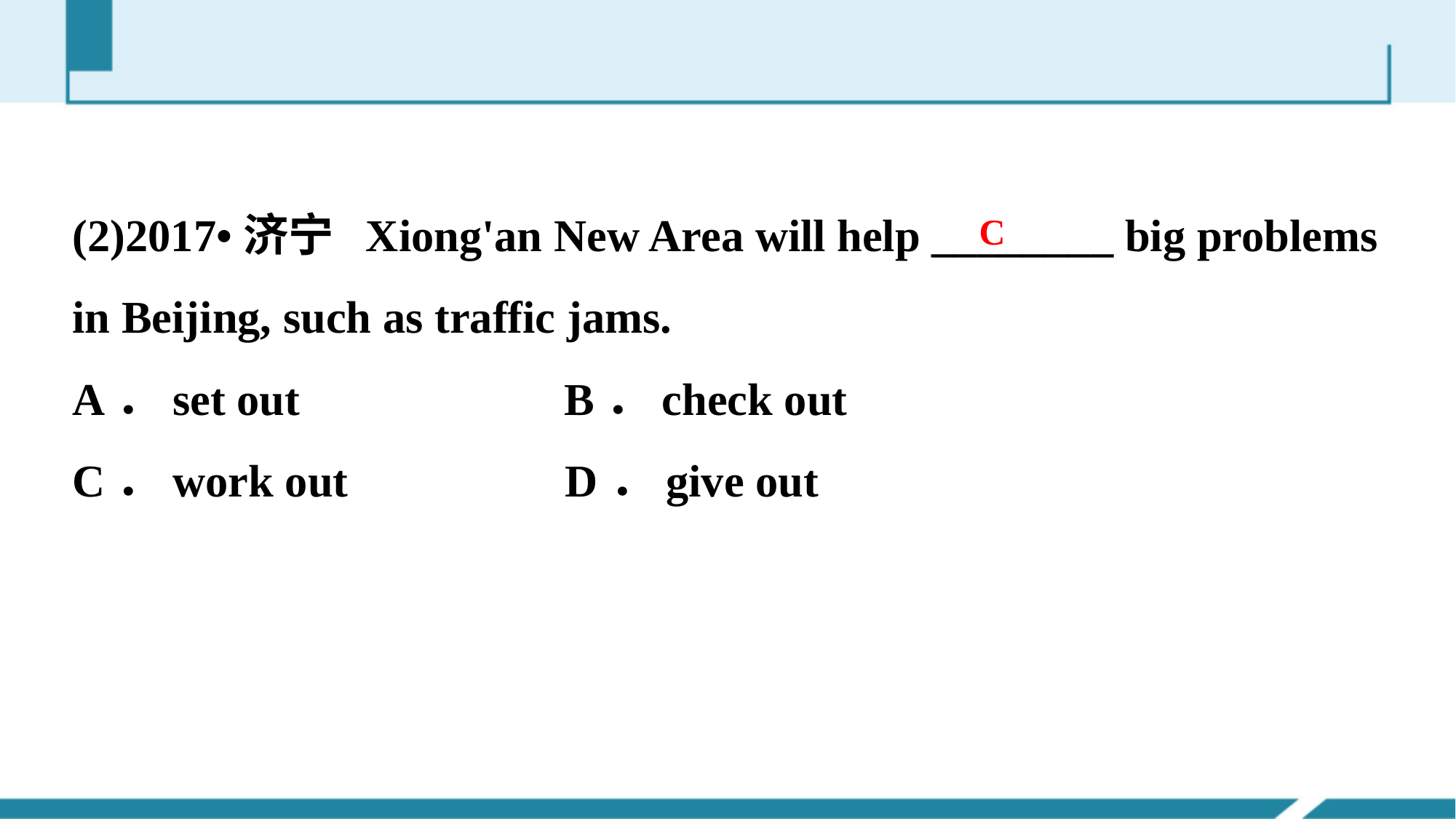

(2)2017•济宁  Xiong'an New Area will help ________ big problems in Beijing, such as traffic jams.
A．set out　                   B．check out
C．work out                   D．give out
C